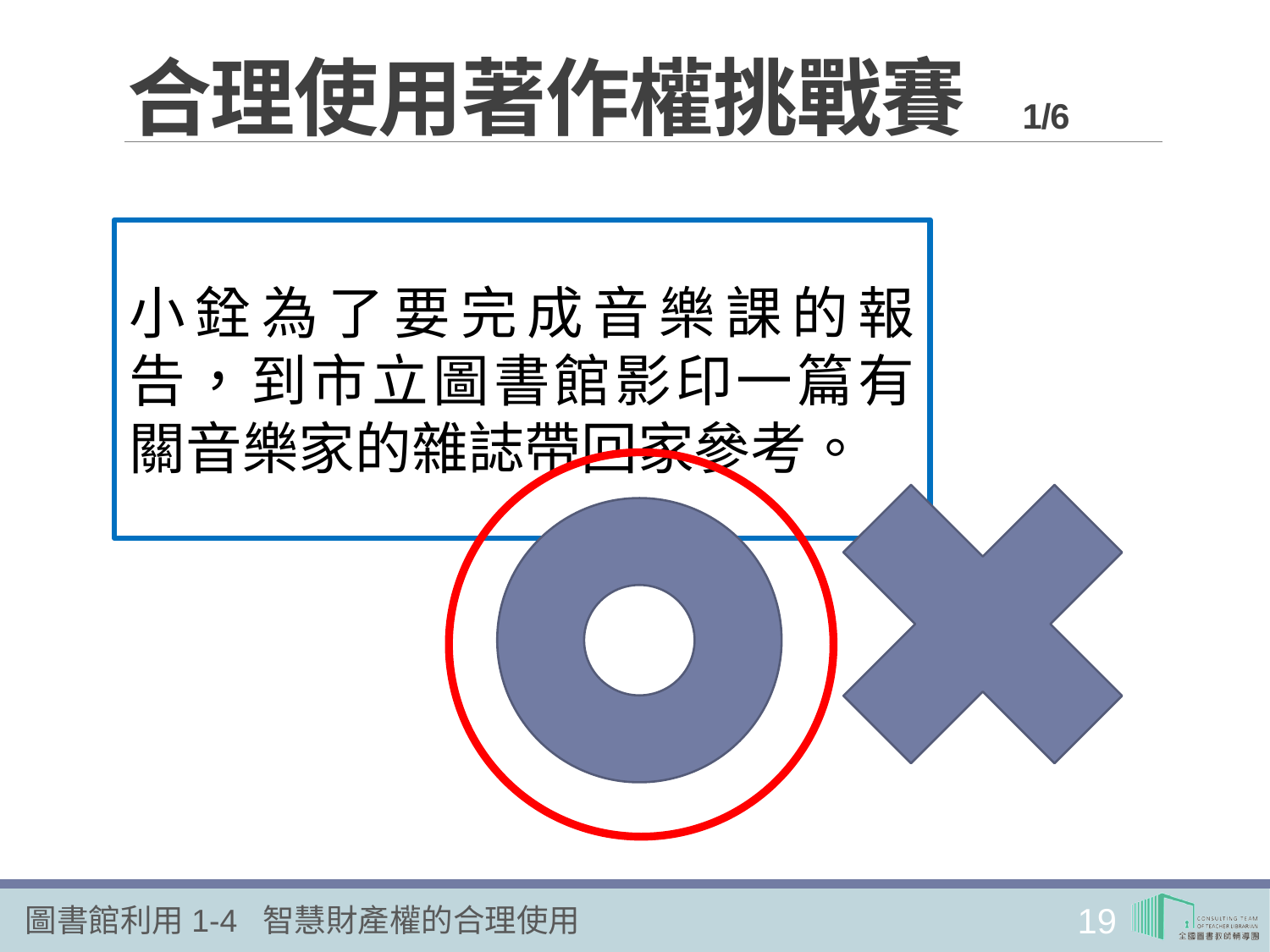

# 合理使用著作權挑戰賽  1/6
小銓為了要完成音樂課的報告，到市立圖書館影印一篇有關音樂家的雜誌帶回家參考。